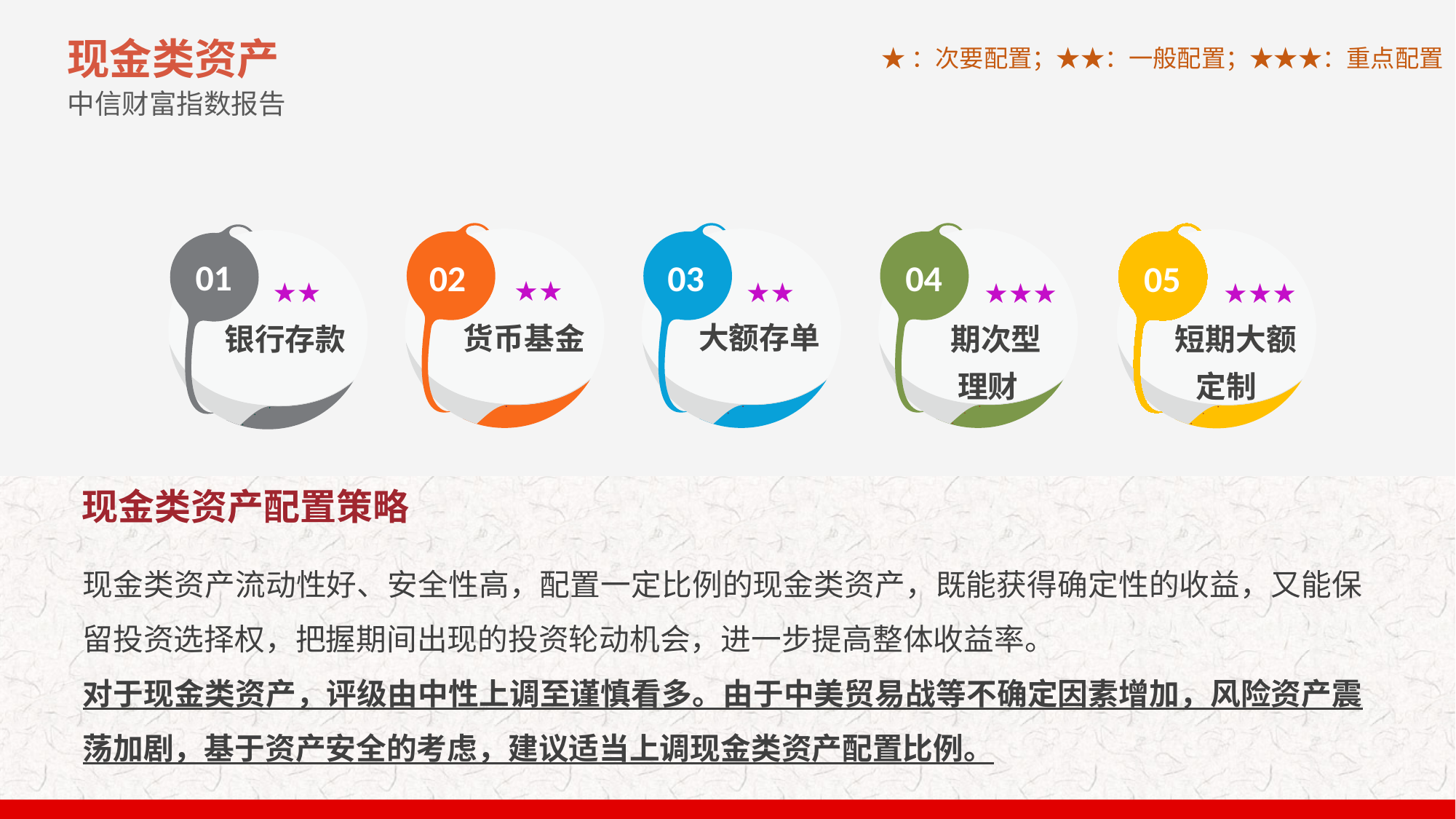

现金类资产
中信财富指数报告
★：次要配置；★★：一般配置；★★★：重点配置

02
货币基金

03
大额存单

04
 期次型
  理财

05
短期大额
  定制

01
银行存款
★★
★★
★★
★★★
★★★

现金类资产配置策略
现金类资产流动性好、安全性高，配置一定比例的现金类资产，既能获得确定性的收益，又能保留投资选择权，把握期间出现的投资轮动机会，进一步提高整体收益率。
对于现金类资产，评级由中性上调至谨慎看多。由于中美贸易战等不确定因素增加，风险资产震荡加剧，基于资产安全的考虑，建议适当上调现金类资产配置比例。
8